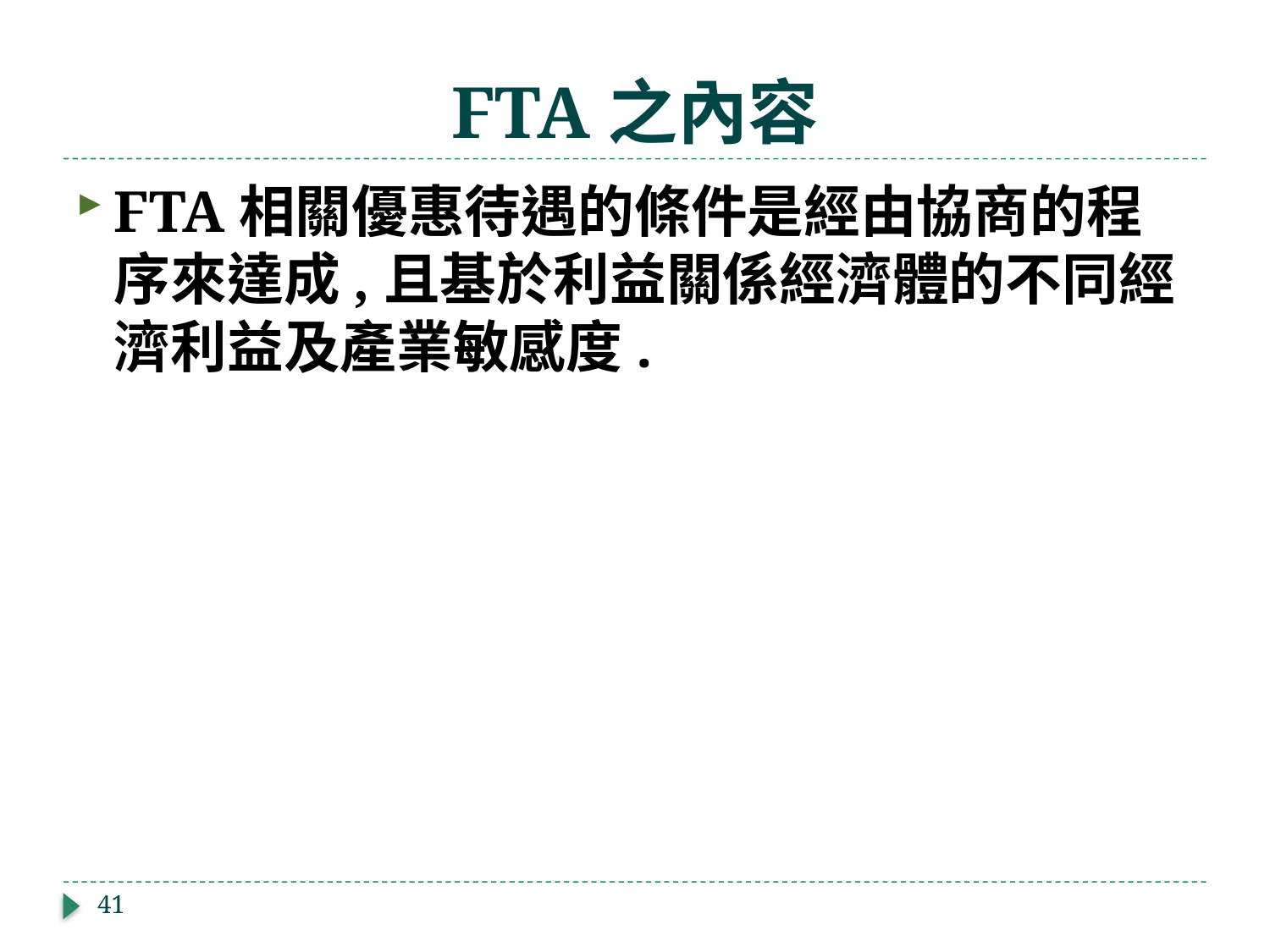

# FTA之內容
FTA相關優惠待遇的條件是經由協商的程序來達成,且基於利益關係經濟體的不同經濟利益及產業敏感度.
41